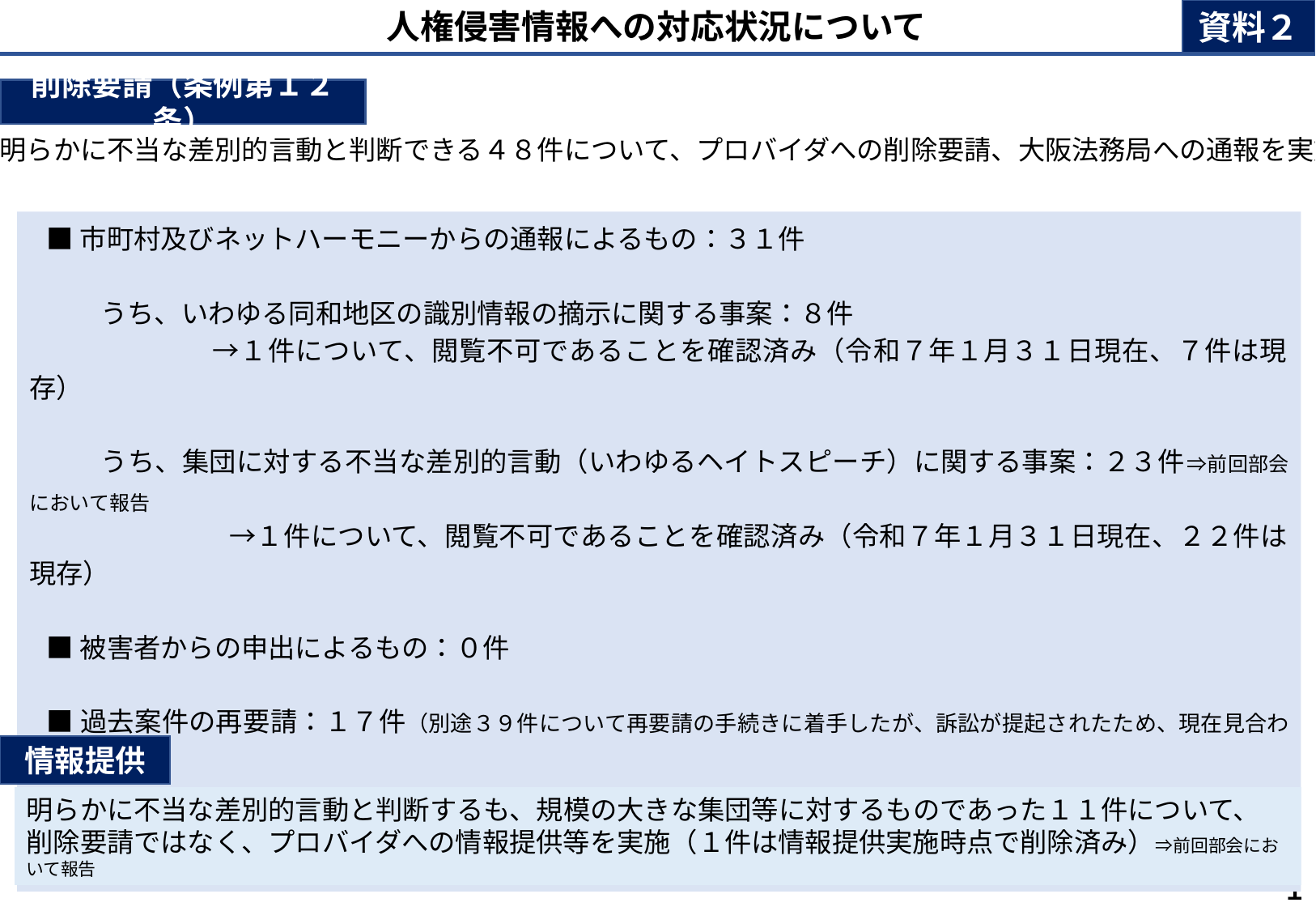

資料２
人権侵害情報への対応状況について
削除要請（条例第１２条）
明らかに不当な差別的言動と判断できる４８件について、プロバイダへの削除要請、大阪法務局への通報を実施
■市町村及びネットハーモニーからの通報によるもの：３１件

　　うち、いわゆる同和地区の識別情報の摘示に関する事案：８件
　　　　　　→１件について、閲覧不可であることを確認済み（令和７年１月３１日現在、７件は現存）

　　うち、集団に対する不当な差別的言動（いわゆるヘイトスピーチ）に関する事案：２３件⇒前回部会において報告
  　　　　　　→１件について、閲覧不可であることを確認済み（令和７年１月３１日現在、２２件は現存）

■被害者からの申出によるもの：０件

■過去案件の再要請：１７件（別途３９件について再要請の手続きに着手したが、訴訟が提起されたため、現在見合わせ中）
　　　　　　　　　　　　　　　　　　　　　　　　　　　　　　　　　　　　　　　　　　　　　　　　　　　　　　　　　　　　　　　　　⇒前回部会において報告
　　　いずれも、いわゆる同和地区の識別情報の摘示に関する事案で、全て現存
情報提供
明らかに不当な差別的言動と判断するも、規模の大きな集団等に対するものであった１１件について、
削除要請ではなく、プロバイダへの情報提供等を実施（１件は情報提供実施時点で削除済み）⇒前回部会において報告
１